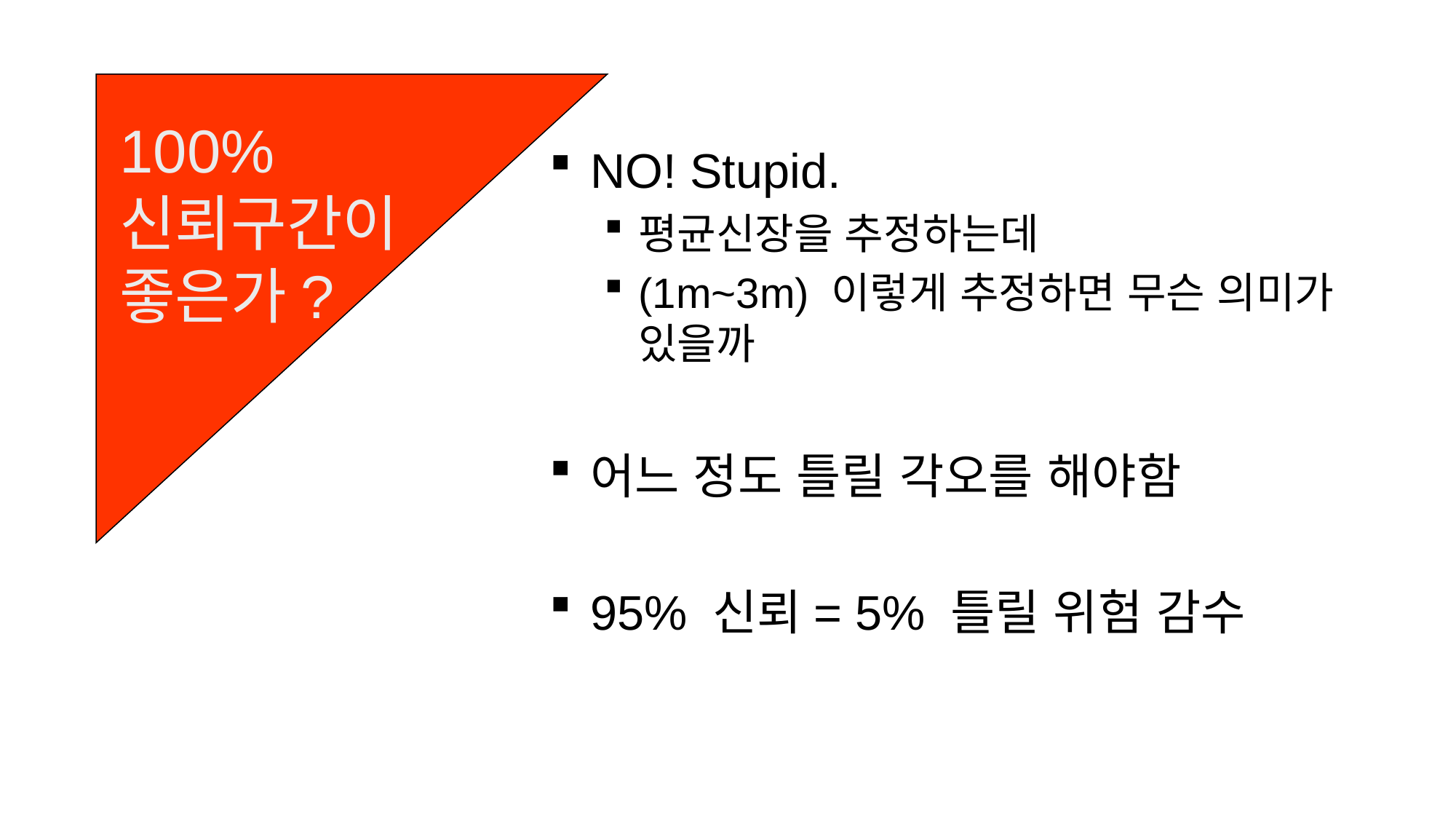

# 100% 신뢰구간이 좋은가?

NO! Stupid.
평균신장을 추정하는데
(1m~3m) 이렇게 추정하면 무슨 의미가 있을까

어느 정도 틀릴 각오를 해야함

95% 신뢰= 5% 틀릴 위험 감수